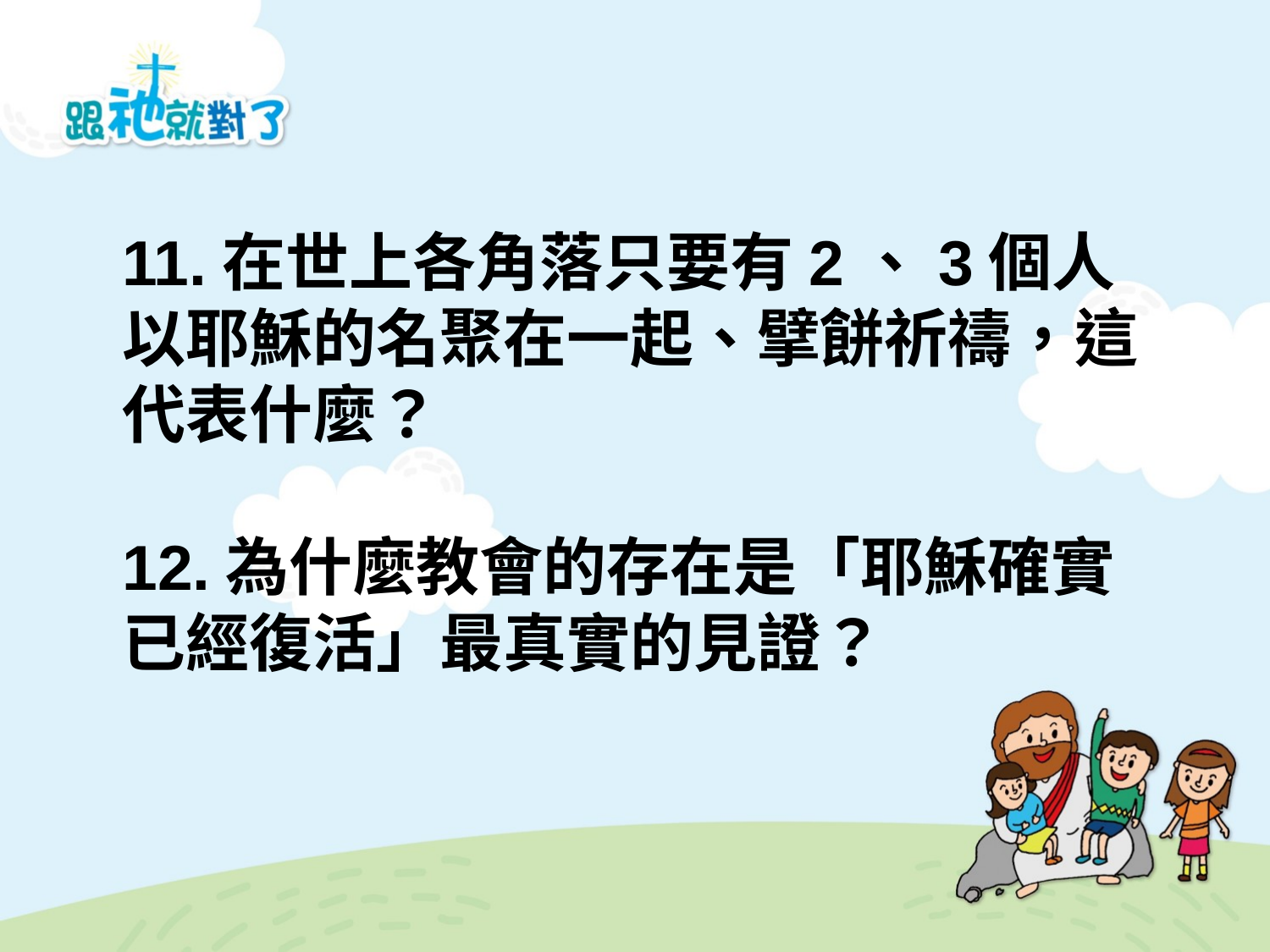

11.在世上各角落只要有2、3個人以耶穌的名聚在一起、擘餅祈禱，這代表什麼？

12.為什麼教會的存在是「耶穌確實已經復活」最真實的見證？